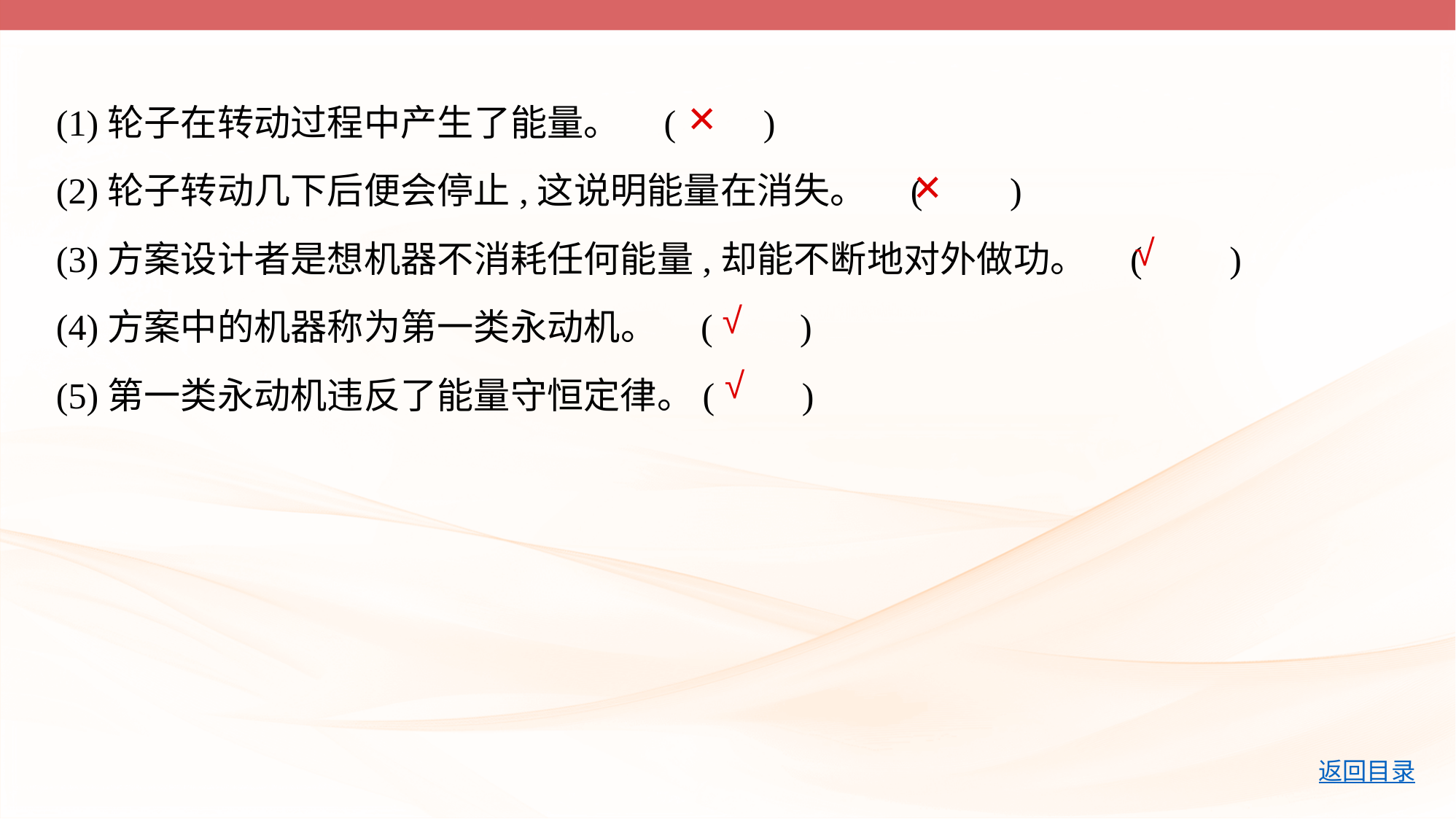

(1)轮子在转动过程中产生了能量。 (　    )
(2)轮子转动几下后便会停止,这说明能量在消失。 (　    )
(3)方案设计者是想机器不消耗任何能量,却能不断地对外做功。 (　    )
(4)方案中的机器称为第一类永动机。 (　    )
(5)第一类永动机违反了能量守恒定律。(　    )
✕
✕
√
√
√